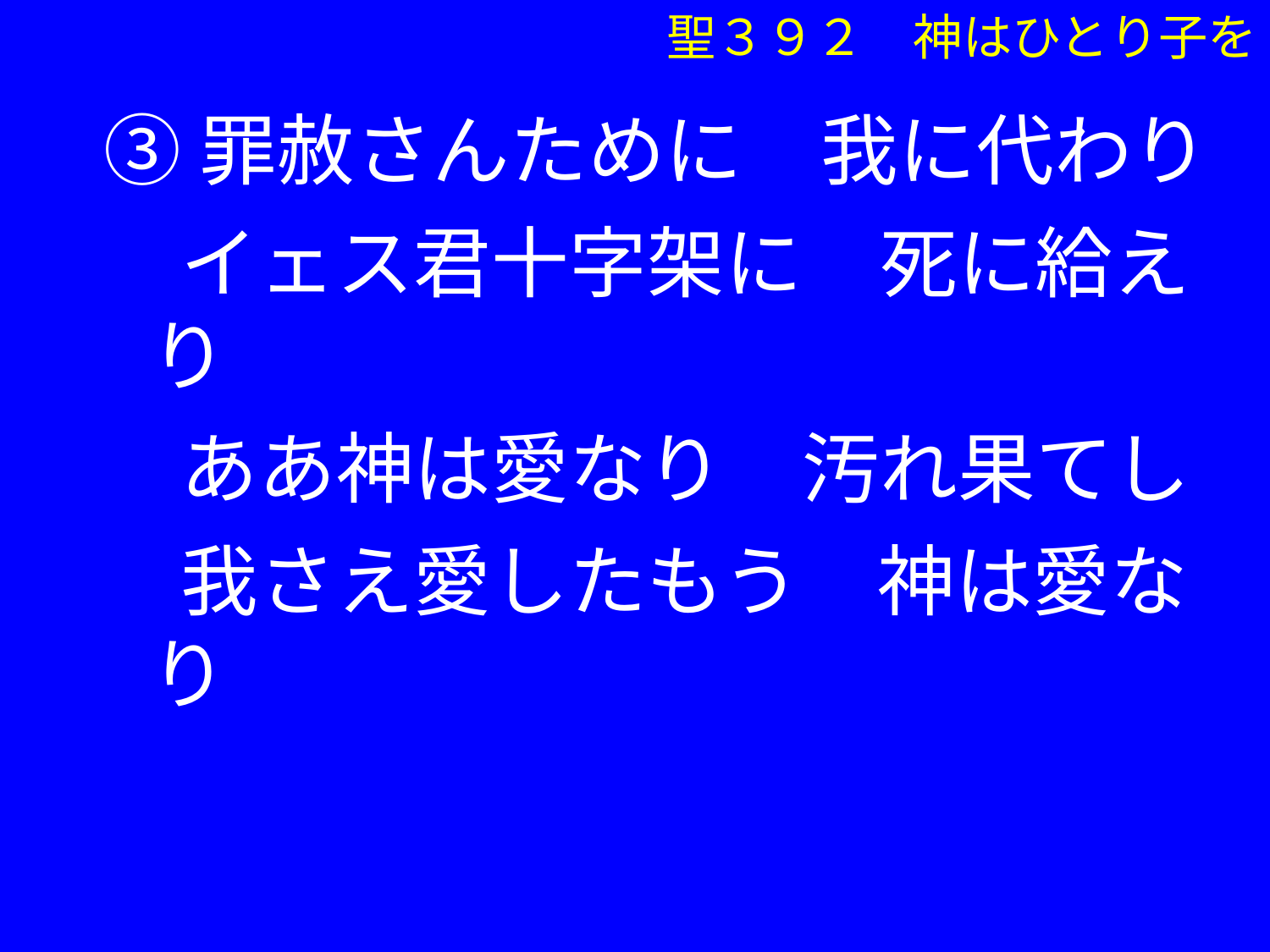

③罪赦さんために　我に代わり
　イェス君十字架に　死に給えり
　ああ神は愛なり　汚れ果てし
　我さえ愛したもう　神は愛なり

聖３９２　神はひとり子を